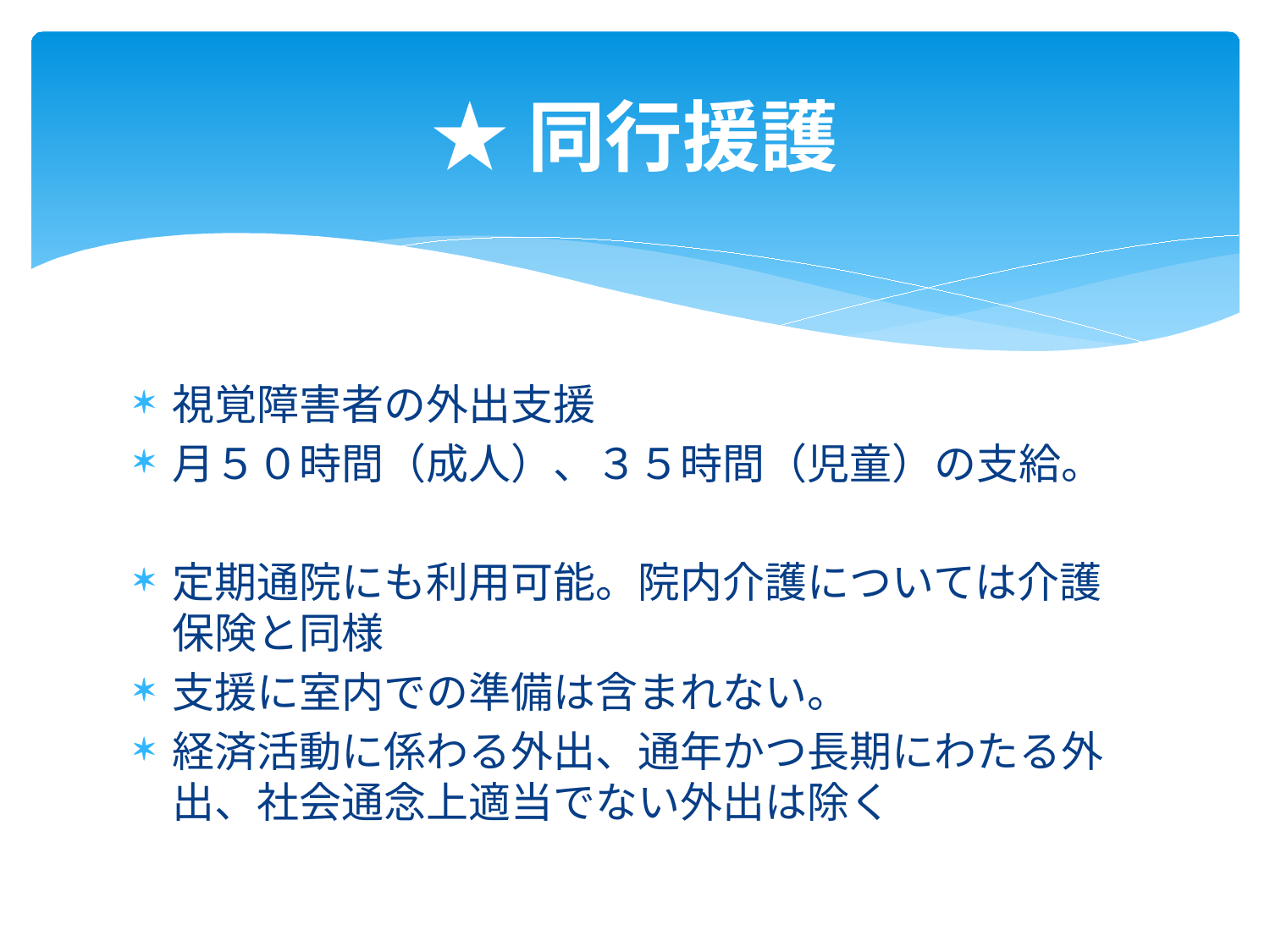

# ★同行援護
視覚障害者の外出支援
月５０時間（成人）、３５時間（児童）の支給。

定期通院にも利用可能。院内介護については介護保険と同様
支援に室内での準備は含まれない。
経済活動に係わる外出、通年かつ長期にわたる外出、社会通念上適当でない外出は除く